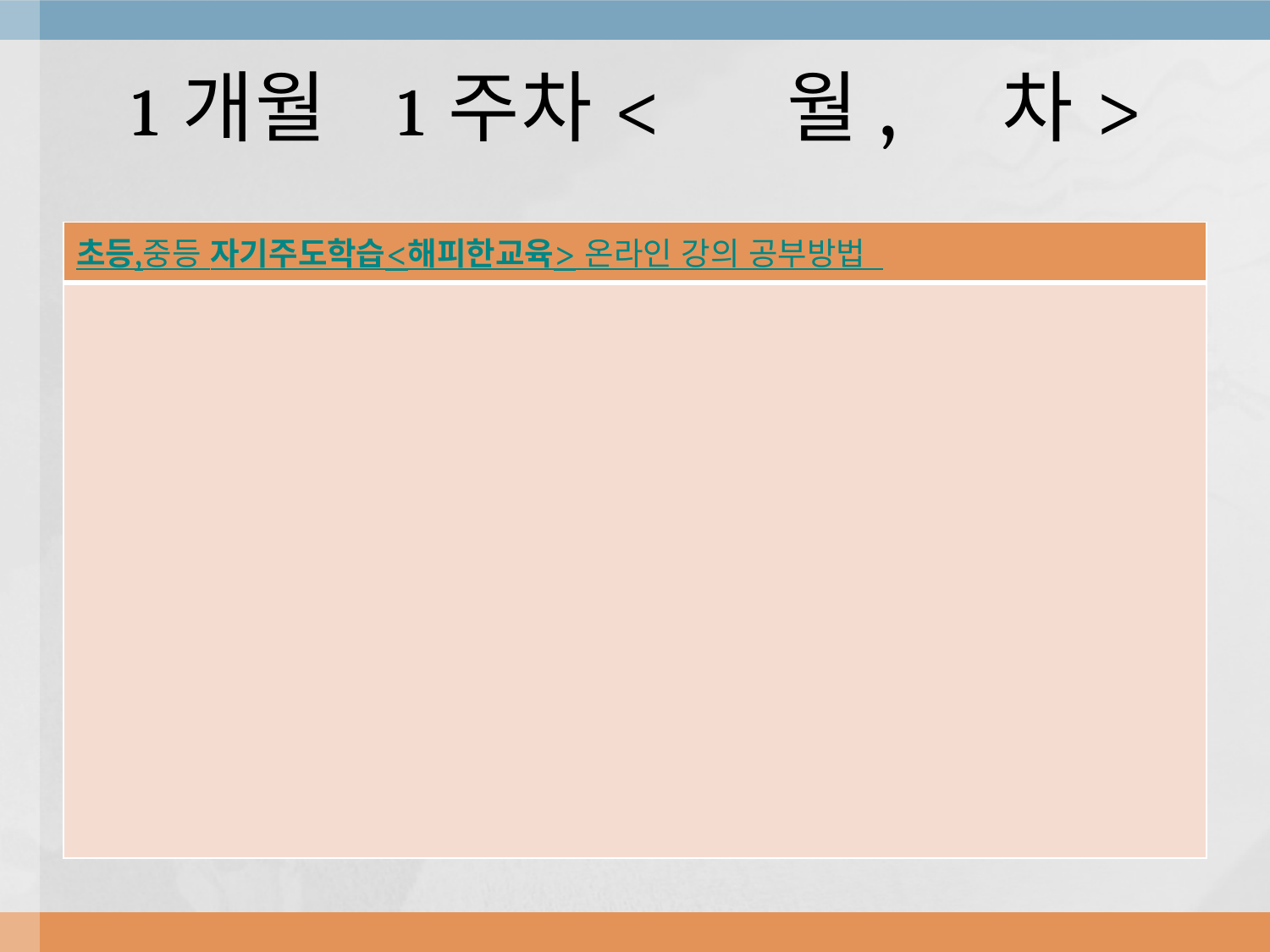

# 1개월  1주차<     월,    차>
| 초등,중등 자기주도학습<해피한교육> 온라인 강의 공부방법 |
| --- |
|  |